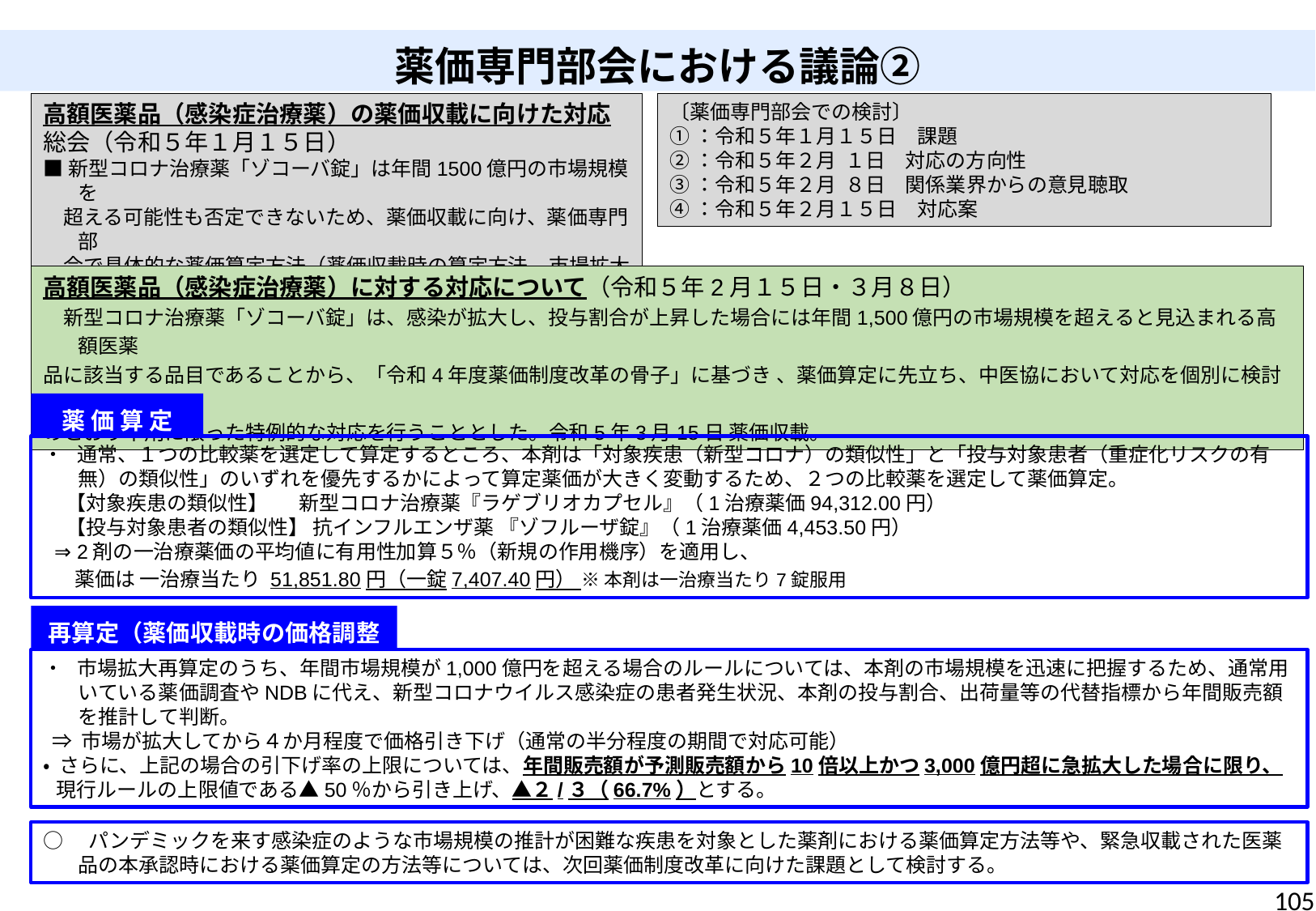

薬価専門部会における議論②
高額医薬品（感染症治療薬）の薬価収載に向けた対応
総会（令和５年１月１５日）
■新型コロナ治療薬「ゾコーバ錠」は年間1500億円の市場規模を
　超える可能性も否定できないため、薬価収載に向け、薬価専門部
　会で具体的な薬価算定方法（薬価収載時の算定方法、市場拡大再
　算定の適用等）を検討し、その結果を基に総会で議論する
〔薬価専門部会での検討〕
①：令和５年１月１５日　課題
②：令和５年２月  １日　対応の方向性
③：令和５年２月  ８日　関係業界からの意見聴取
④：令和５年２月１５日　対応案
高額医薬品（感染症治療薬）に対する対応について（令和５年2月１５日・３月８日）
　新型コロナ治療薬「ゾコーバ錠」は、感染が拡大し、投与割合が上昇した場合には年間1,500億円の市場規模を超えると見込まれる高額医薬
品に該当する品目であることから、「令和4年度薬価制度改革の骨子」に基づき 、薬価算定に先立ち、中医協において対応を個別に検討し、以下
のとおり本剤に限った特例的な対応を行うこととした。令和5年3月15日 薬価収載。
薬 価 算 定
•  通常、１つの比較薬を選定して算定するところ、本剤は「対象疾患（新型コロナ）の類似性」と「投与対象患者（重症化リスクの有無）の類似性」のいずれを優先するかによって算定薬価が大きく変動するため、２つの比較薬を選定して薬価算定。
    【対象疾患の類似性】       新型コロナ治療薬『ラゲブリオカプセル』（1治療薬価94,312.00円）
    【投与対象患者の類似性】 抗インフルエンザ薬 『ゾフルーザ錠』（1治療薬価4,453.50円）
  ⇒ 2剤の一治療薬価の平均値に有用性加算５％（新規の作用機序）を適用し、
      薬価は 一治療当たり 51,851.80円（一錠7,407.40円） ※ 本剤は一治療当たり7錠服用
再算定（薬価収載時の価格調整
•  市場拡大再算定のうち、年間市場規模が1,000億円を超える場合のルールについては、本剤の市場規模を迅速に把握するため、通常用いている薬価調査やNDBに代え、新型コロナウイルス感染症の患者発生状況、本剤の投与割合、出荷量等の代替指標から年間販売額を推計して判断。
  ⇒ 市場が拡大してから４か月程度で価格引き下げ（通常の半分程度の期間で対応可能）
• さらに、上記の場合の引下げ率の上限については、年間販売額が予測販売額から10倍以上かつ3,000億円超に急拡大した場合に限り、
  現行ルールの上限値である▲50％から引き上げ、▲２/３（66.7%）とする。
○　パンデミックを来す感染症のような市場規模の推計が困難な疾患を対象とした薬剤における薬価算定方法等や、緊急収載された医薬品の本承認時における薬価算定の方法等については、次回薬価制度改革に向けた課題として検討する。
105